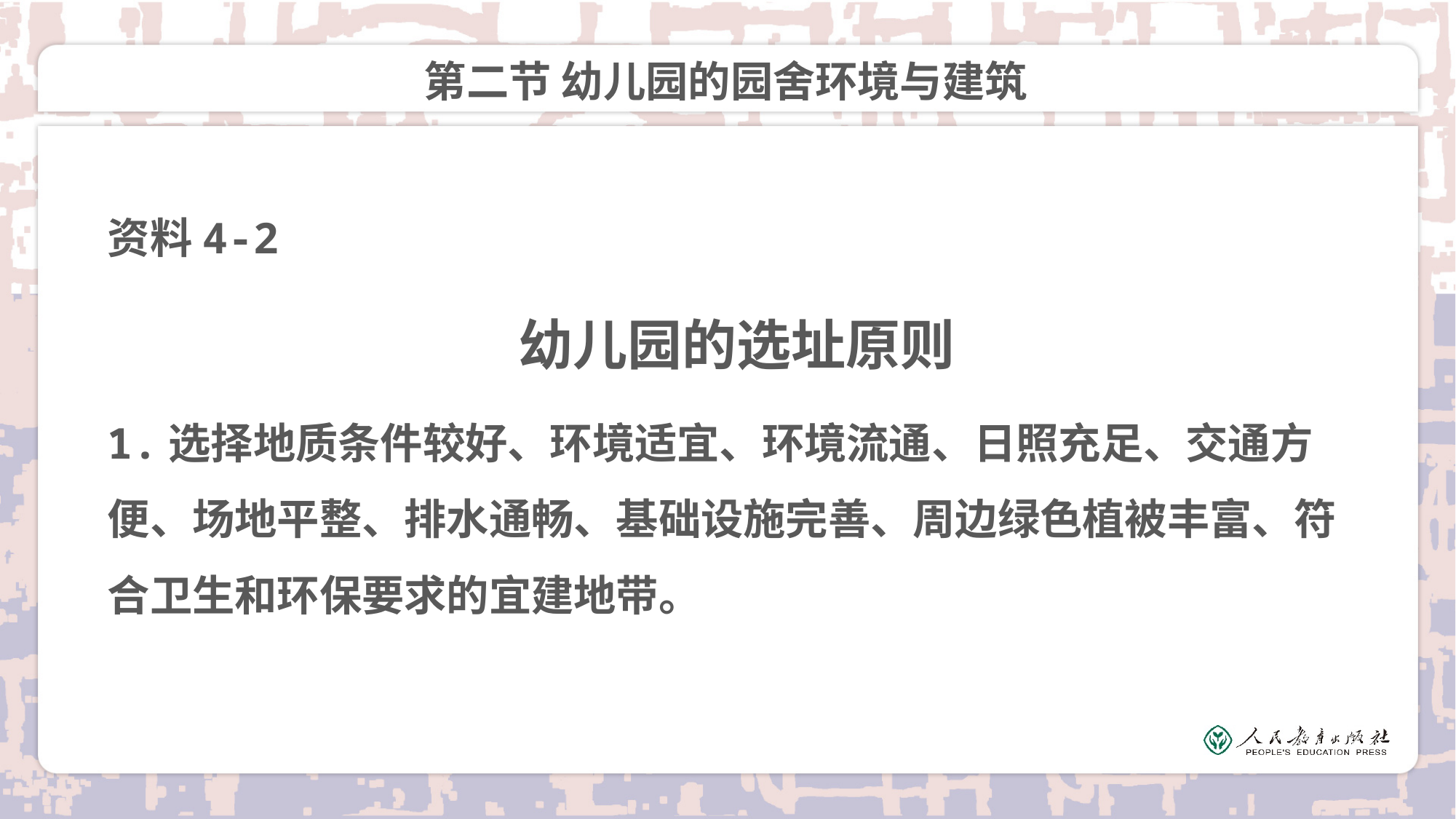

# 第二节 幼儿园的园舍环境与建筑
资料4-2
 幼儿园的选址原则
1.选择地质条件较好、环境适宜、环境流通、日照充足、交通方便、场地平整、排水通畅、基础设施完善、周边绿色植被丰富、符合卫生和环保要求的宜建地带。